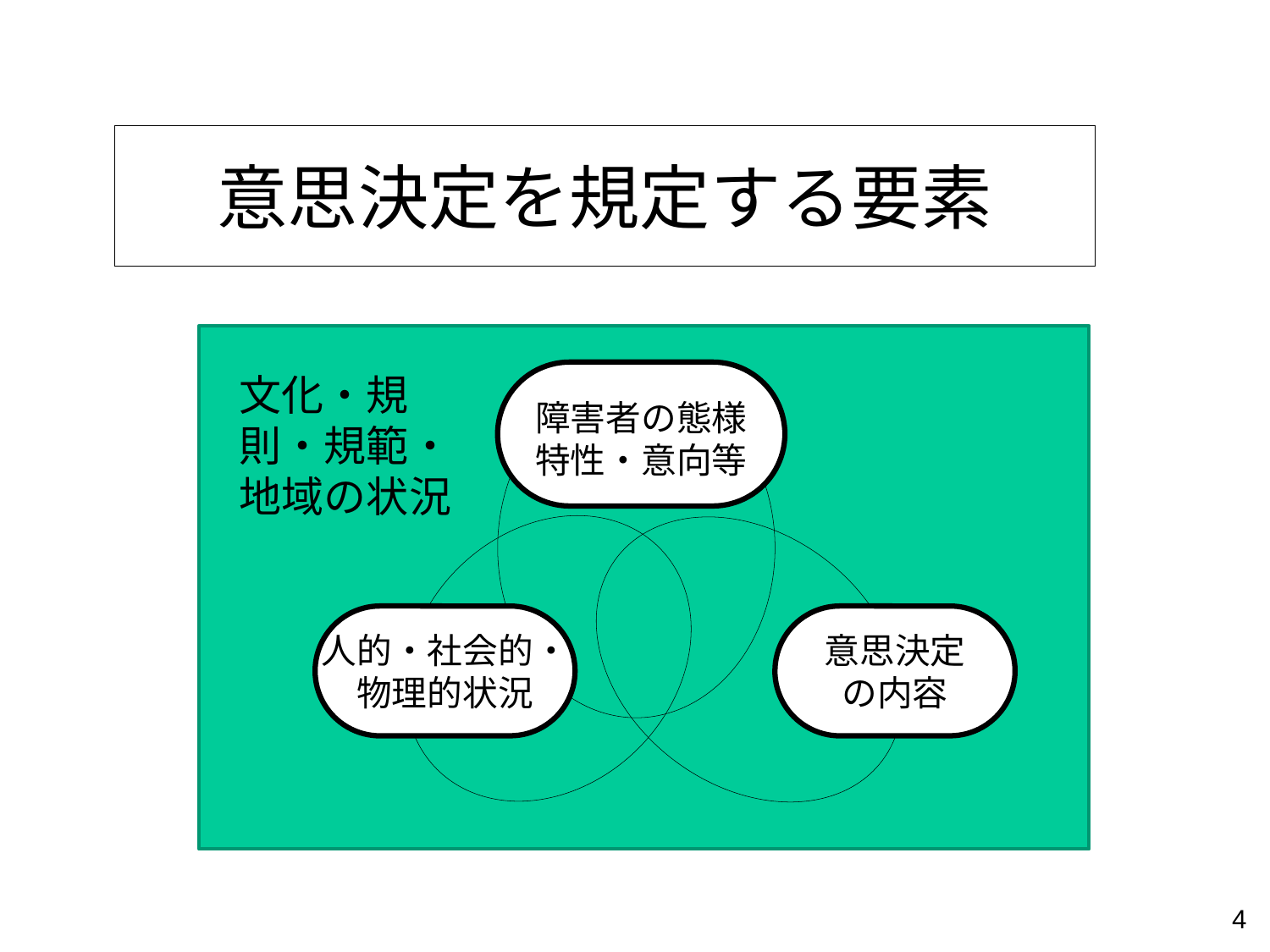

# 意思決定を規定する要素

文化・規則・規範・地域の状況

障害者の態様
特性・意向等

人的・社会的・
物理的状況
意思決定
の内容
4